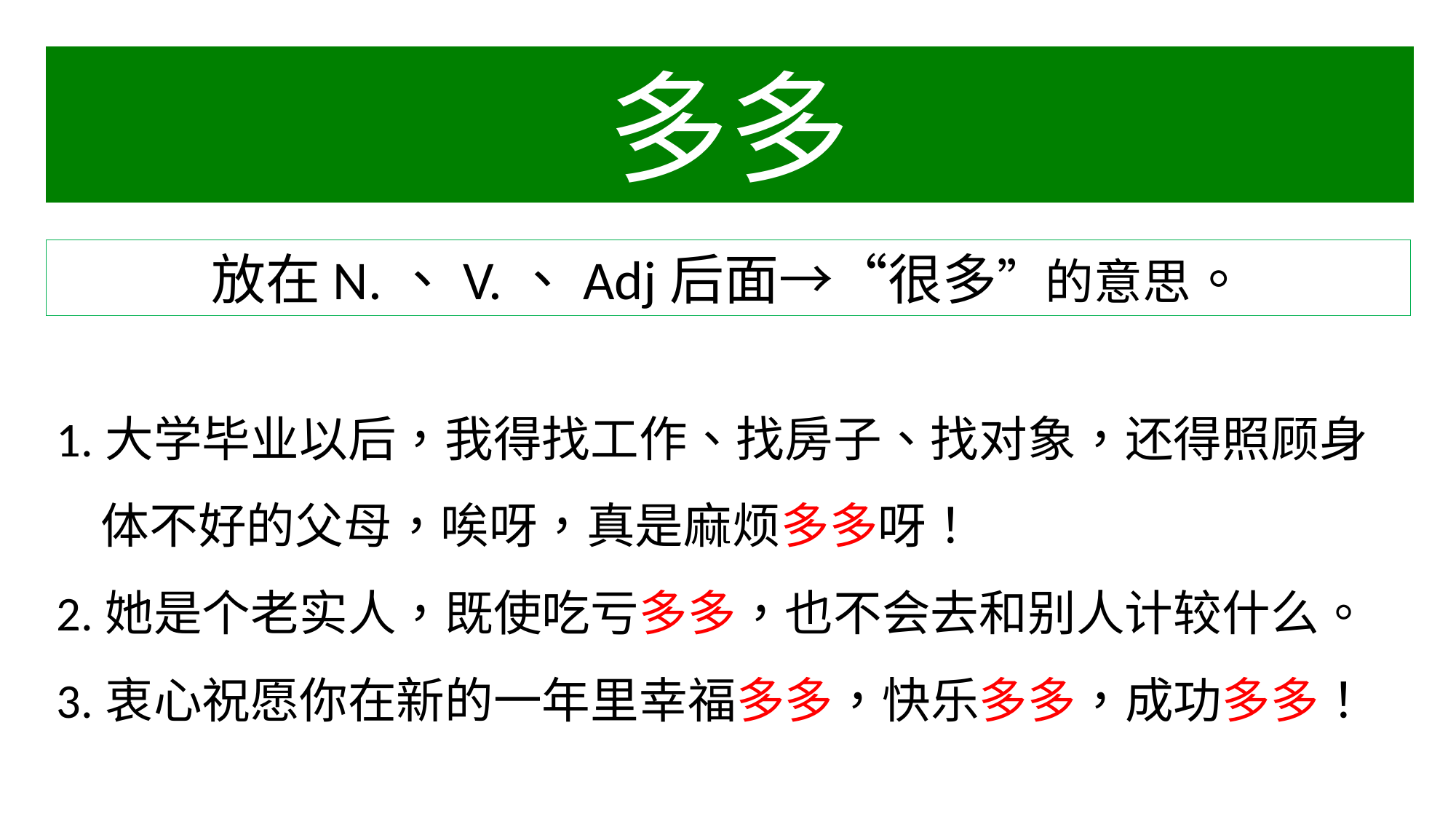

多多
放在N.、V.、Adj后面→“很多”的意思。
1.大学毕业以后，我得找工作、找房子、找对象，还得照顾身
   体不好的父母，唉呀，真是麻烦多多呀！
2.她是个老实人，既使吃亏多多，也不会去和别人计较什么。
3.衷心祝愿你在新的一年里幸福多多，快乐多多，成功多多！